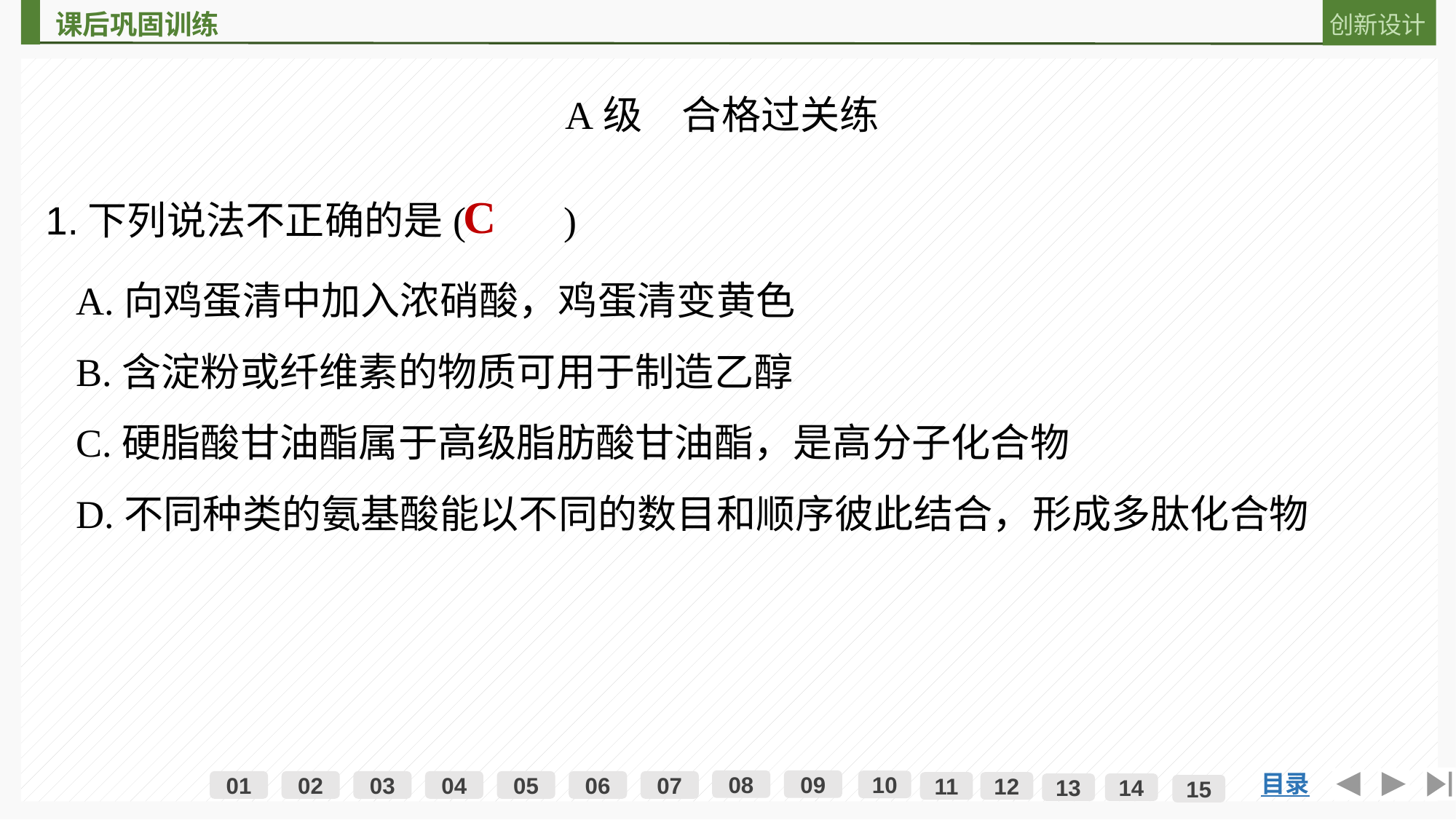

A级　合格过关练
1.下列说法不正确的是(　　)
C
A.向鸡蛋清中加入浓硝酸，鸡蛋清变黄色
B.含淀粉或纤维素的物质可用于制造乙醇
C.硬脂酸甘油酯属于高级脂肪酸甘油酯，是高分子化合物
D.不同种类的氨基酸能以不同的数目和顺序彼此结合，形成多肽化合物